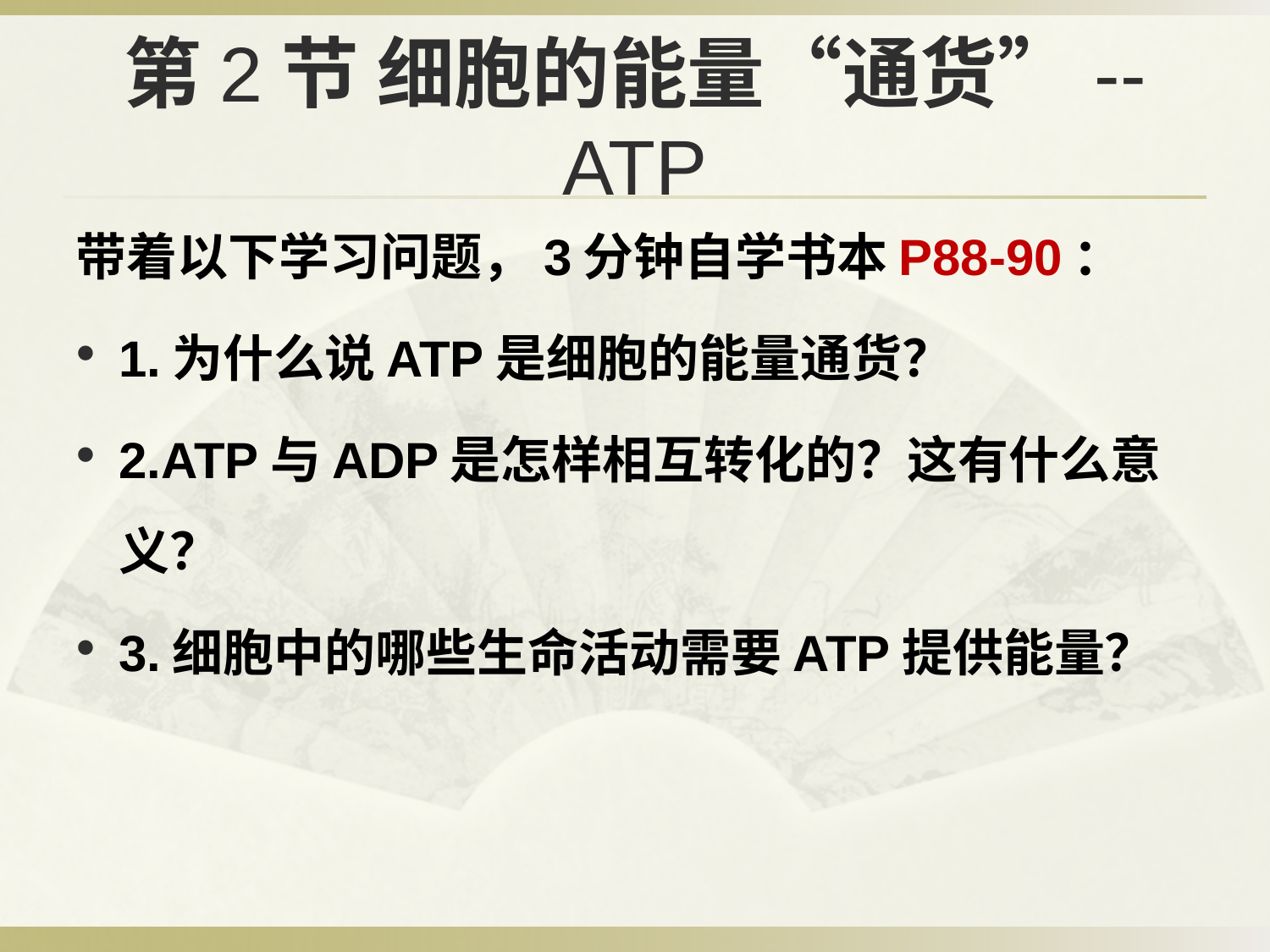

# 第2节 细胞的能量“通货”--ATP
带着以下学习问题，3分钟自学书本P88-90：
1.为什么说ATP是细胞的能量通货？
2.ATP与ADP是怎样相互转化的？这有什么意义？
3.细胞中的哪些生命活动需要ATP提供能量？